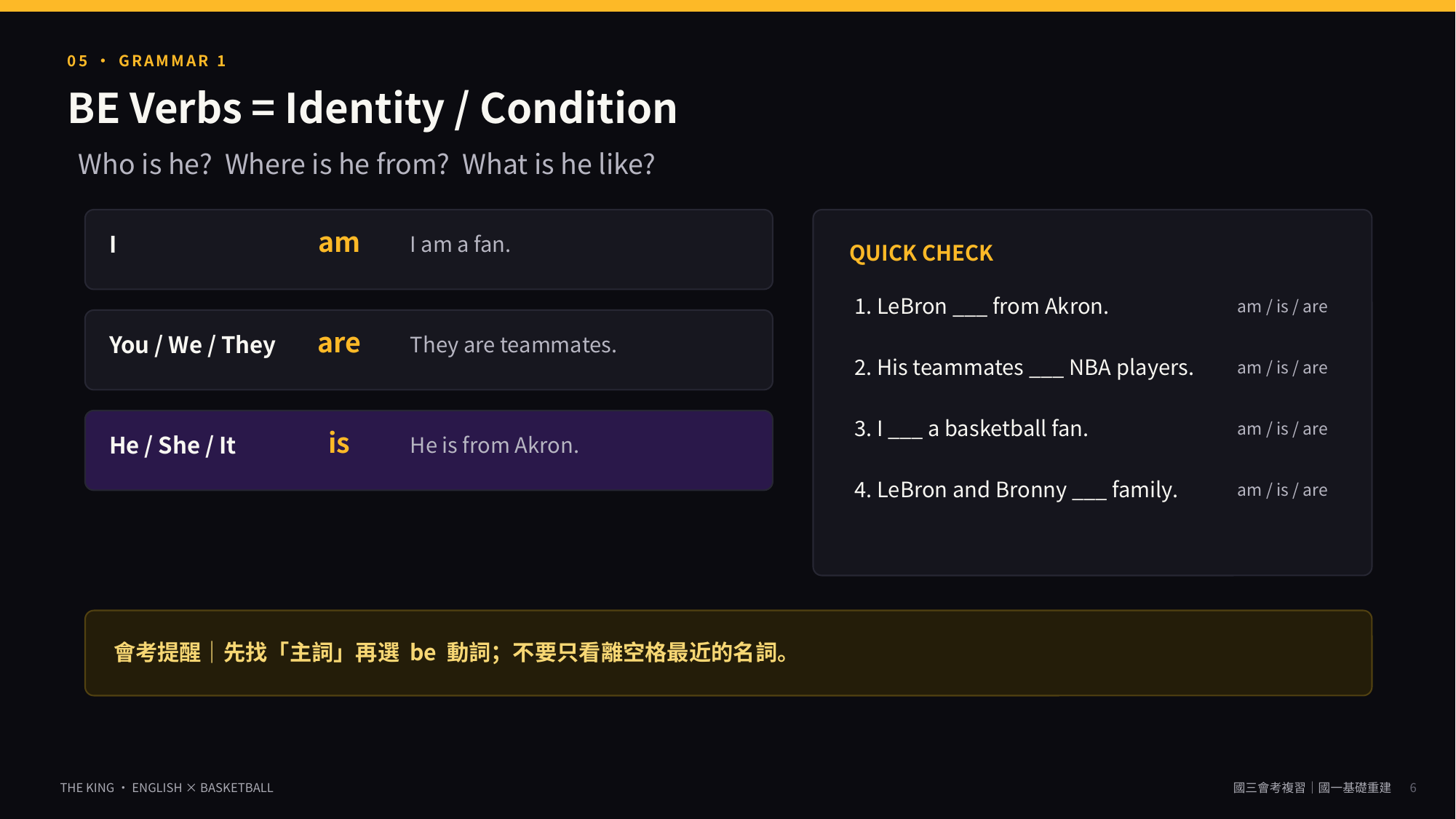

05 · GRAMMAR 1
BE Verbs = Identity / Condition
Who is he?  Where is he from?  What is he like?

am
I
I am a fan.
QUICK CHECK
1. LeBron ___ from Akron.
am / is / are

are
You / We / They
They are teammates.
2. His teammates ___ NBA players.
am / is / are

3. I ___ a basketball fan.
am / is / are
is
He / She / It
He is from Akron.
4. LeBron and Bronny ___ family.
am / is / are

會考提醒｜先找「主詞」再選 be 動詞；不要只看離空格最近的名詞。
6